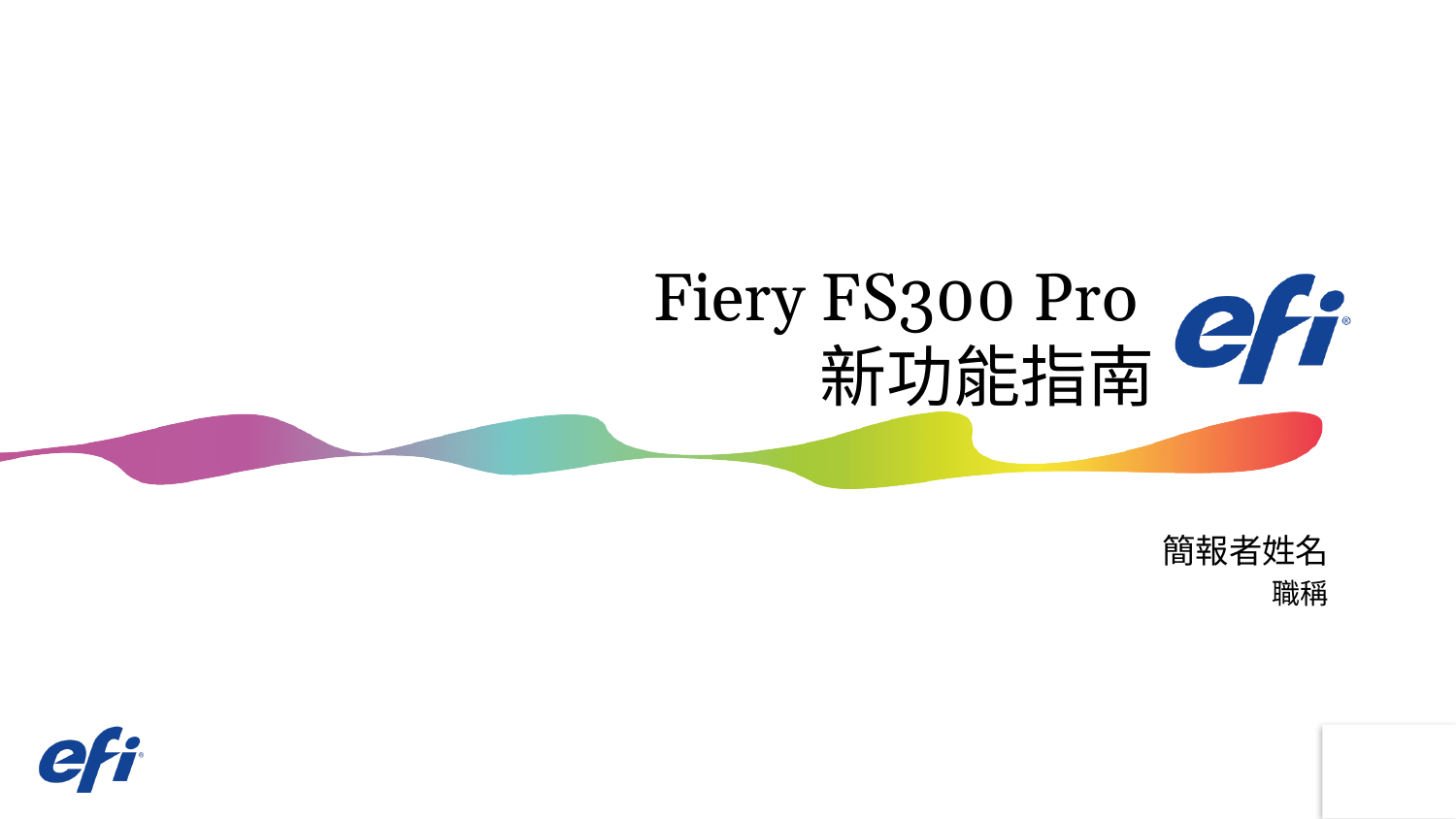

# Fiery FS300 Pro 新功能指南
簡報者姓名
職稱